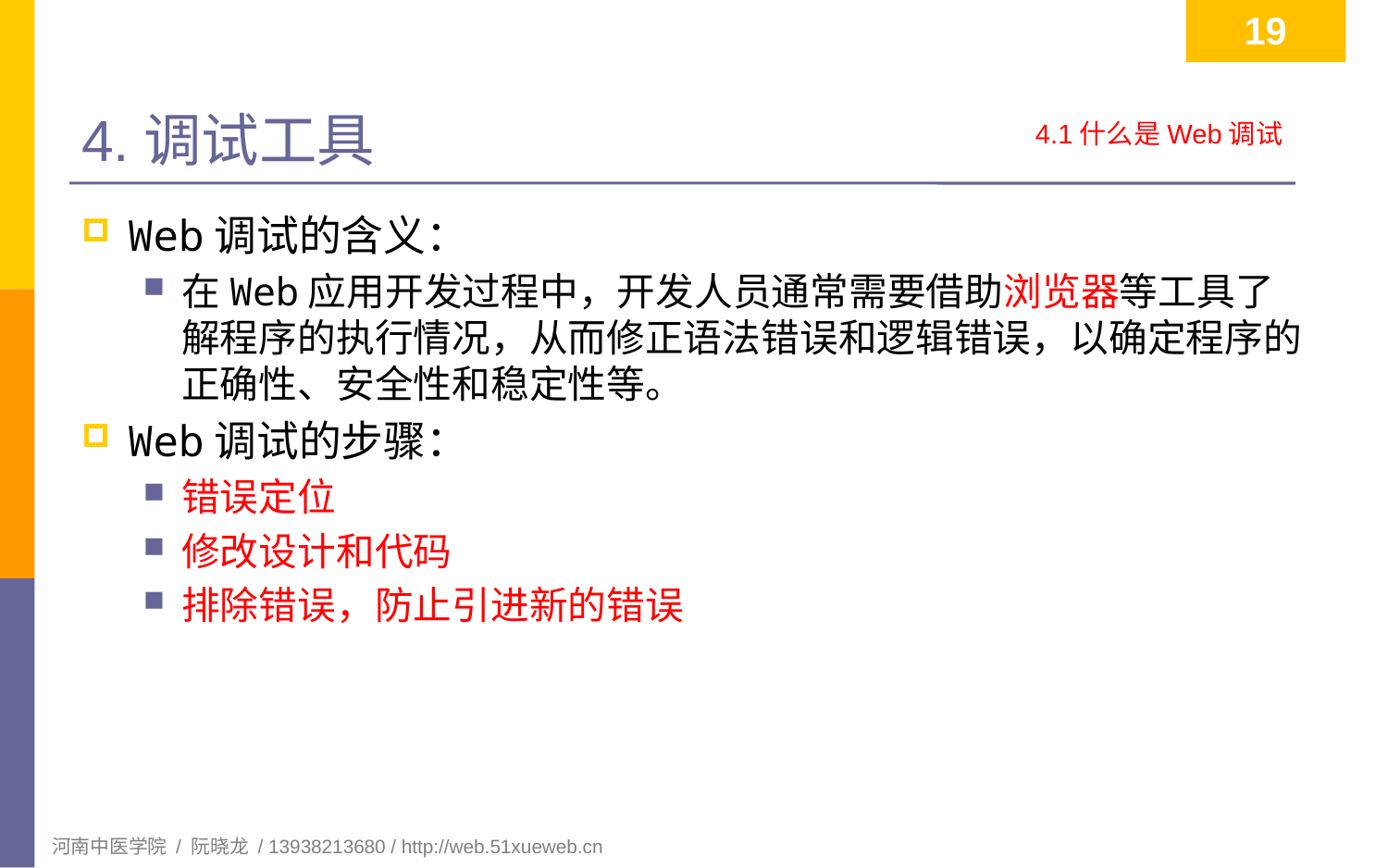

19
# 4.调试工具
4.1什么是Web调试
Web调试的含义：
在Web应用开发过程中，开发人员通常需要借助浏览器等工具了解程序的执行情况，从而修正语法错误和逻辑错误，以确定程序的正确性、安全性和稳定性等。
Web调试的步骤：
错误定位
修改设计和代码
排除错误，防止引进新的错误